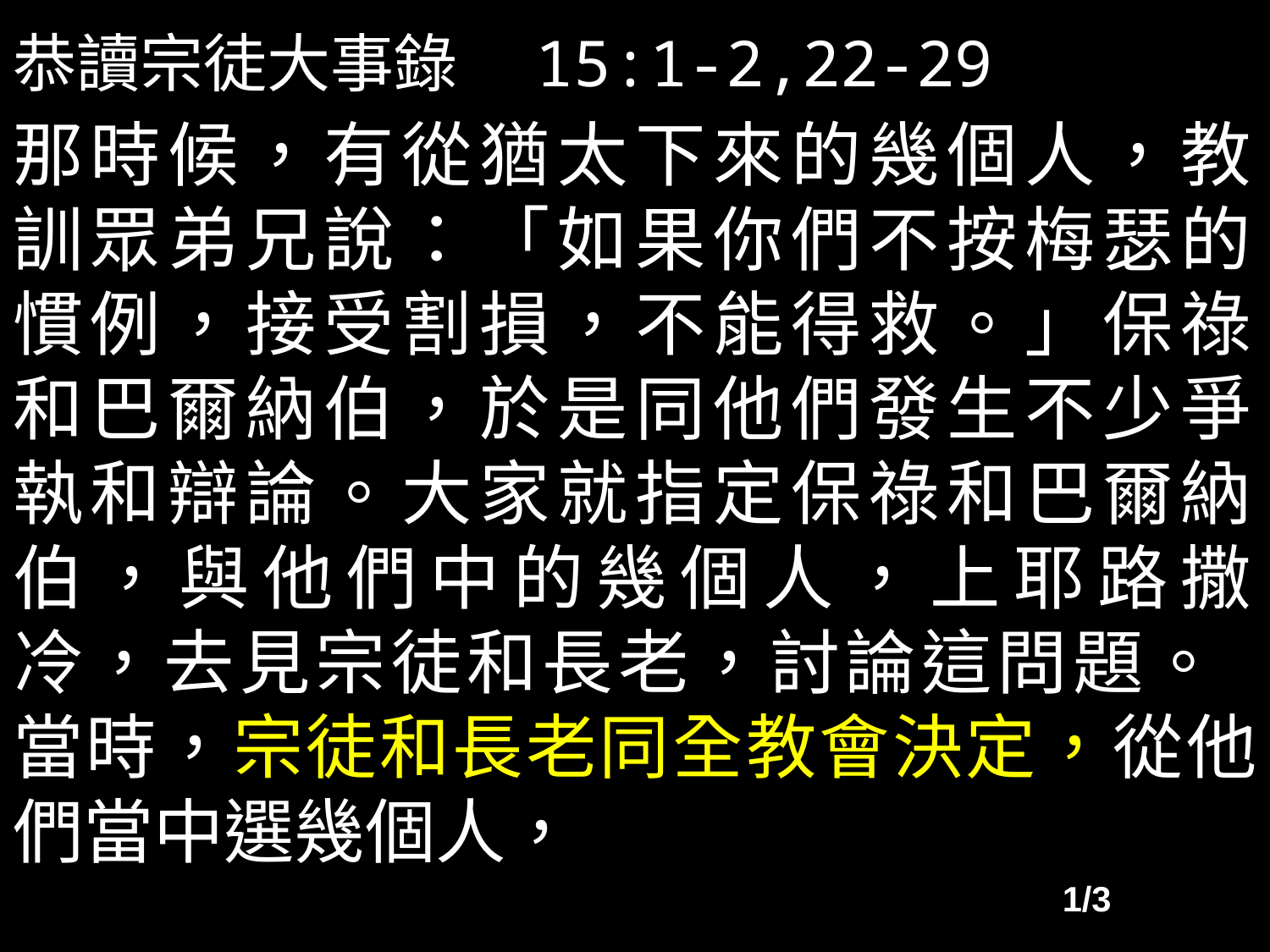

恭讀宗徒大事錄　15:1-2,22-29
那時候，有從猶太下來的幾個人，教訓眾弟兄說：「如果你們不按梅瑟的慣例，接受割損，不能得救。」保祿和巴爾納伯，於是同他們發生不少爭執和辯論。大家就指定保祿和巴爾納伯，與他們中的幾個人，上耶路撒冷，去見宗徒和長老，討論這問題。
當時，宗徒和長老同全教會決定，從他們當中選幾個人，
1/3